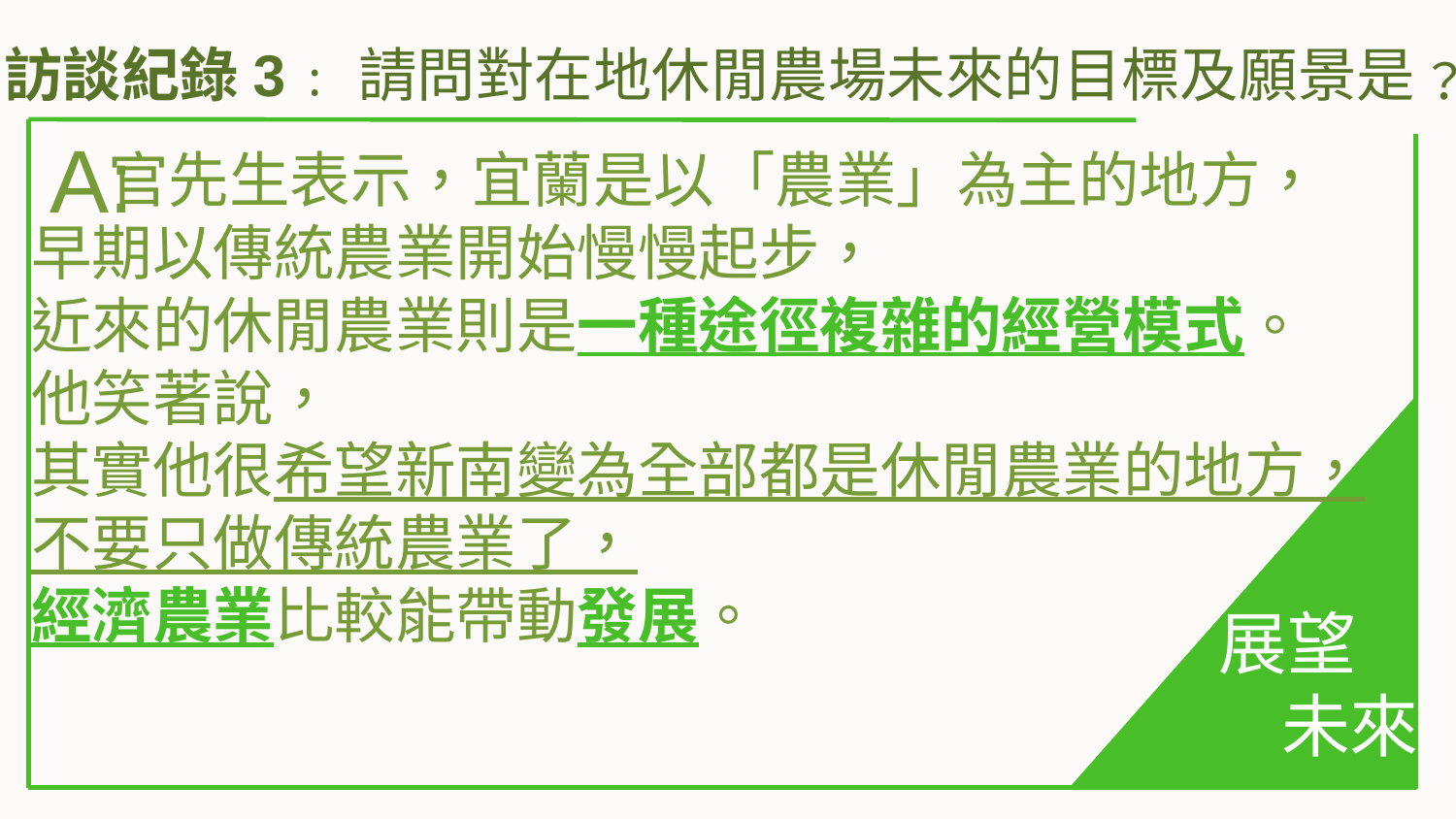

訪談紀錄3﹕請問對在地休閒農場未來的目標及願景是﹖
A:
     官先生表示，宜蘭是以「農業」為主的地方，
早期以傳統農業開始慢慢起步，
近來的休閒農業則是一種途徑複雜的經營模式。
他笑著說，
其實他很希望新南變為全部都是休閒農業的地方，
不要只做傳統農業了，
經濟農業比較能帶動發展。

展望
   未來